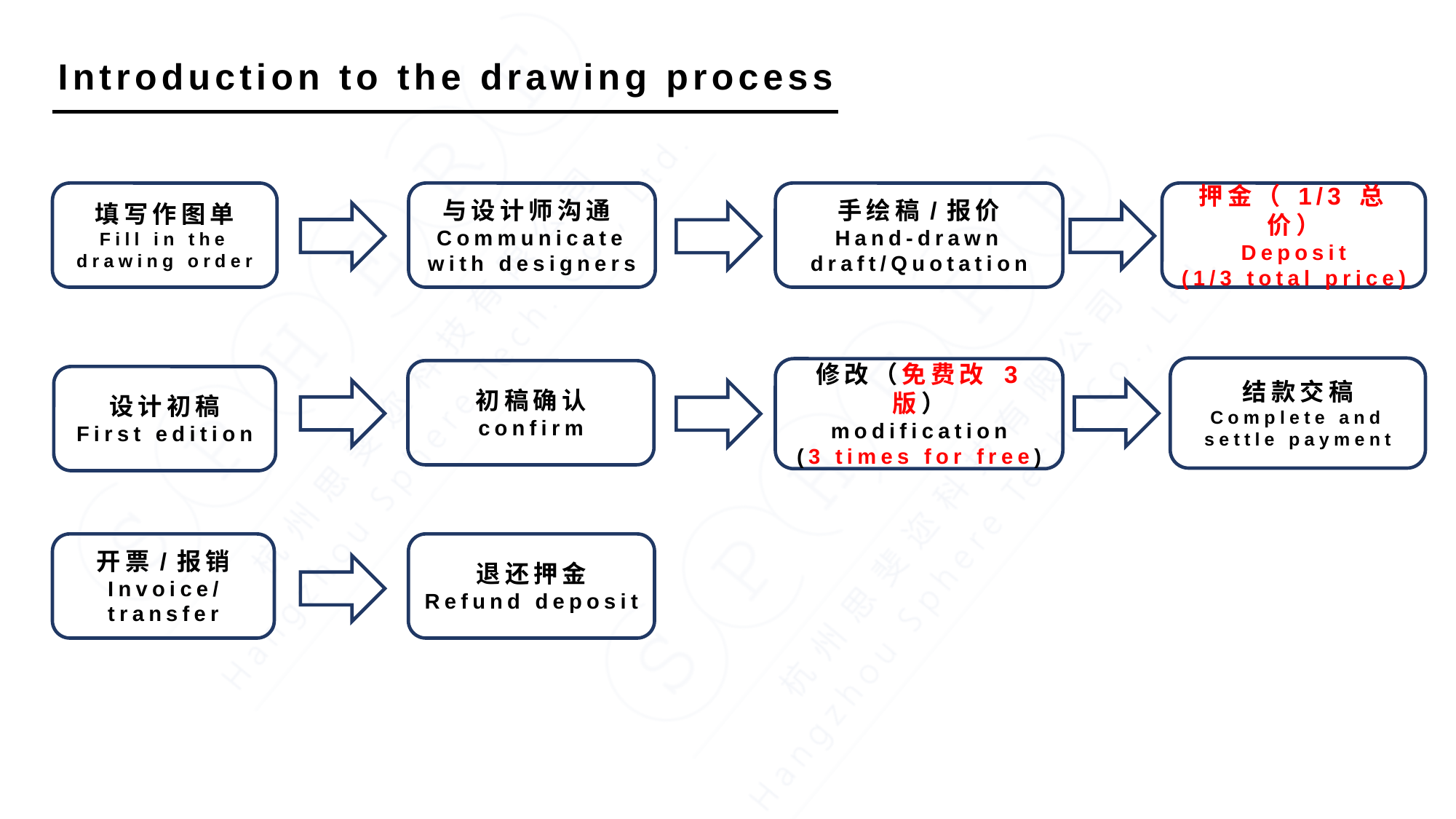

Introduction to the drawing process
填写作图单
Fill in the drawing order
与设计师沟通Communicate with designers
手绘稿/报价
Hand-drawn draft/Quotation
押金（ 1/3 总价）
Deposit
(1/3 total price)
结款交稿
Complete and settle payment
修改（免费改 3 版）
modification
(3 times for free)
初稿确认
confirm
设计初稿
First edition
开票/报销
Invoice/
transfer
退还押金
Refund deposit